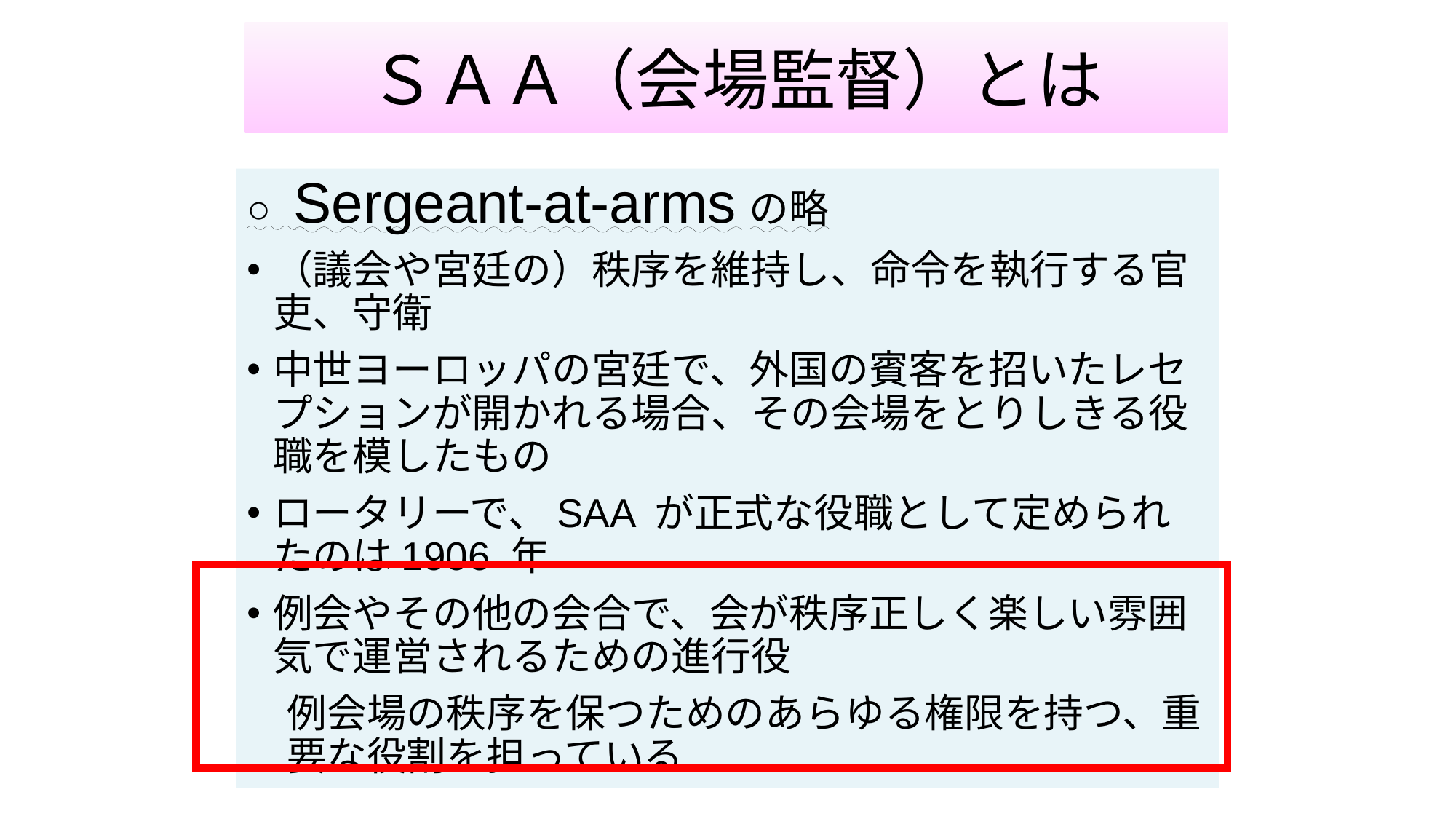

ＳＡＡ（会場監督）とは
○  Sergeant-at-armsの略
（議会や宮廷の）秩序を維持し、命令を執行する官吏、守衛
中世ヨーロッパの宮廷で、外国の賓客を招いたレセプションが開かれる場合、その会場をとりしきる役職を模したもの
ロータリーで、SAA が正式な役職として定められたのは1906 年
例会やその他の会合で、会が秩序正しく楽しい雰囲気で運営されるための進行役
例会場の秩序を保つためのあらゆる権限を持つ、重要な役割を担っている